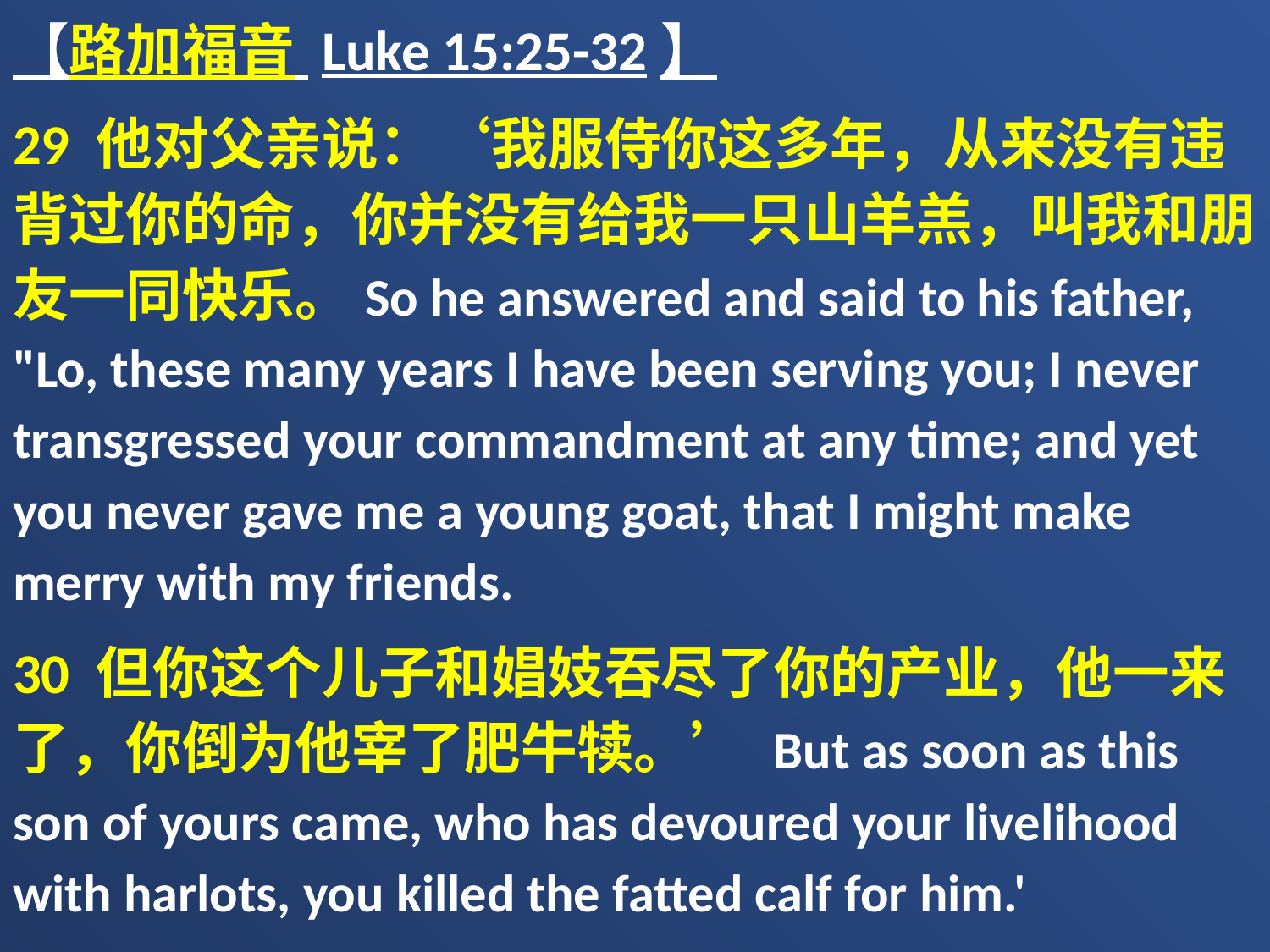

【路加福音 Luke 15:25-32】
29 他对父亲说：‘我服侍你这多年，从来没有违背过你的命，你并没有给我一只山羊羔，叫我和朋友一同快乐。So he answered and said to his father, "Lo, these many years I have been serving you; I never transgressed your commandment at any time; and yet you never gave me a young goat, that I might make merry with my friends.
30 但你这个儿子和娼妓吞尽了你的产业，他一来了，你倒为他宰了肥牛犊。’ But as soon as this son of yours came, who has devoured your livelihood with harlots, you killed the fatted calf for him.'